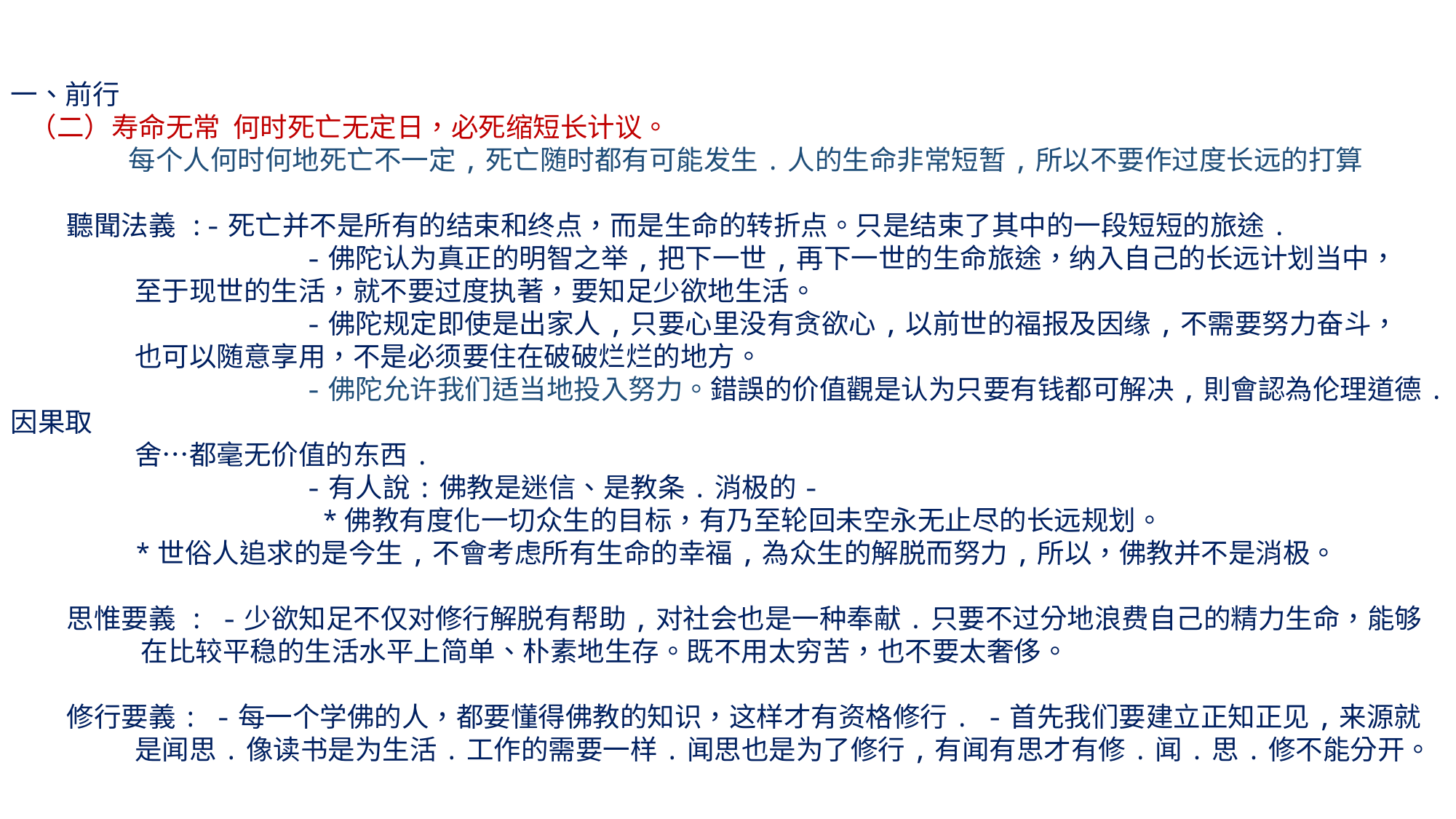

一、前行
  （二）寿命无常  何时死亡无定日，必死缩短长计议。
                  每个人何时何地死亡不一定,死亡随时都有可能发生.人的生命非常短暂,所以不要作过度长远的打算

        聽聞法義 :-死亡并不是所有的结束和终点，而是生命的转折点。只是结束了其中的一段短短的旅途.
                  -佛陀认为真正的明智之举,把下一世,再下一世的生命旅途，纳入自己的长远计划当中，
                   至于现世的生活，就不要过度执著，要知足少欲地生活。
                  -佛陀规定即使是出家人,只要心里没有贪欲心,以前世的福报及因缘,不需要努力奋斗，
                   也可以随意享用，不是必须要住在破破烂烂的地方。
                  -佛陀允许我们适当地投入努力。錯誤的价值觀是认为只要有钱都可解决,則會認為伦理道德.因果取
                   舍…都毫无价值的东西.
                  -有人說:佛教是迷信、是教条.消极的-
                   *佛教有度化一切众生的目标，有乃至轮回未空永无止尽的长远规划。
                   *世俗人追求的是今生,不會考虑所有生命的幸福,為众生的解脱而努力,所以，佛教并不是消极。

        思惟要義 : -少欲知足不仅对修行解脱有帮助,对社会也是一种奉献.只要不过分地浪费自己的精力生命，能够
                    在比较平稳的生活水平上简单、朴素地生存。既不用太穷苦，也不要太奢侈。

        修行要義: -每一个学佛的人，都要懂得佛教的知识，这样才有资格修行. -首先我们要建立正知正见,来源就
                   是闻思.像读书是为生活.工作的需要一样.闻思也是为了修行,有闻有思才有修.闻.思.修不能分开。
#